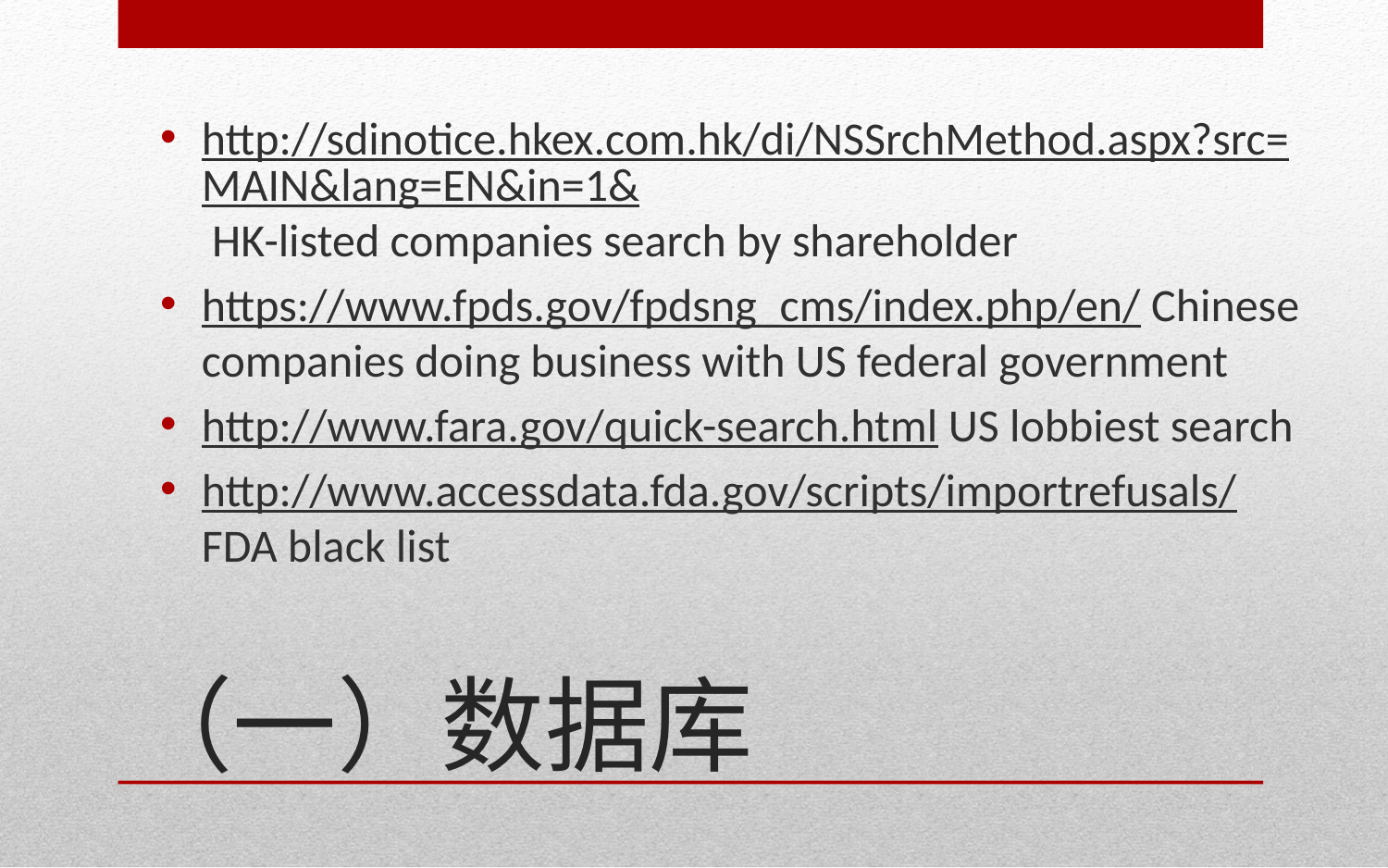

http://sdinotice.hkex.com.hk/di/NSSrchMethod.aspx?src=MAIN&lang=EN&in=1& HK-listed companies search by shareholder
https://www.fpds.gov/fpdsng_cms/index.php/en/ Chinese companies doing business with US federal government
http://www.fara.gov/quick-search.html US lobbiest search
http://www.accessdata.fda.gov/scripts/importrefusals/ FDA black list

# （一）数据库